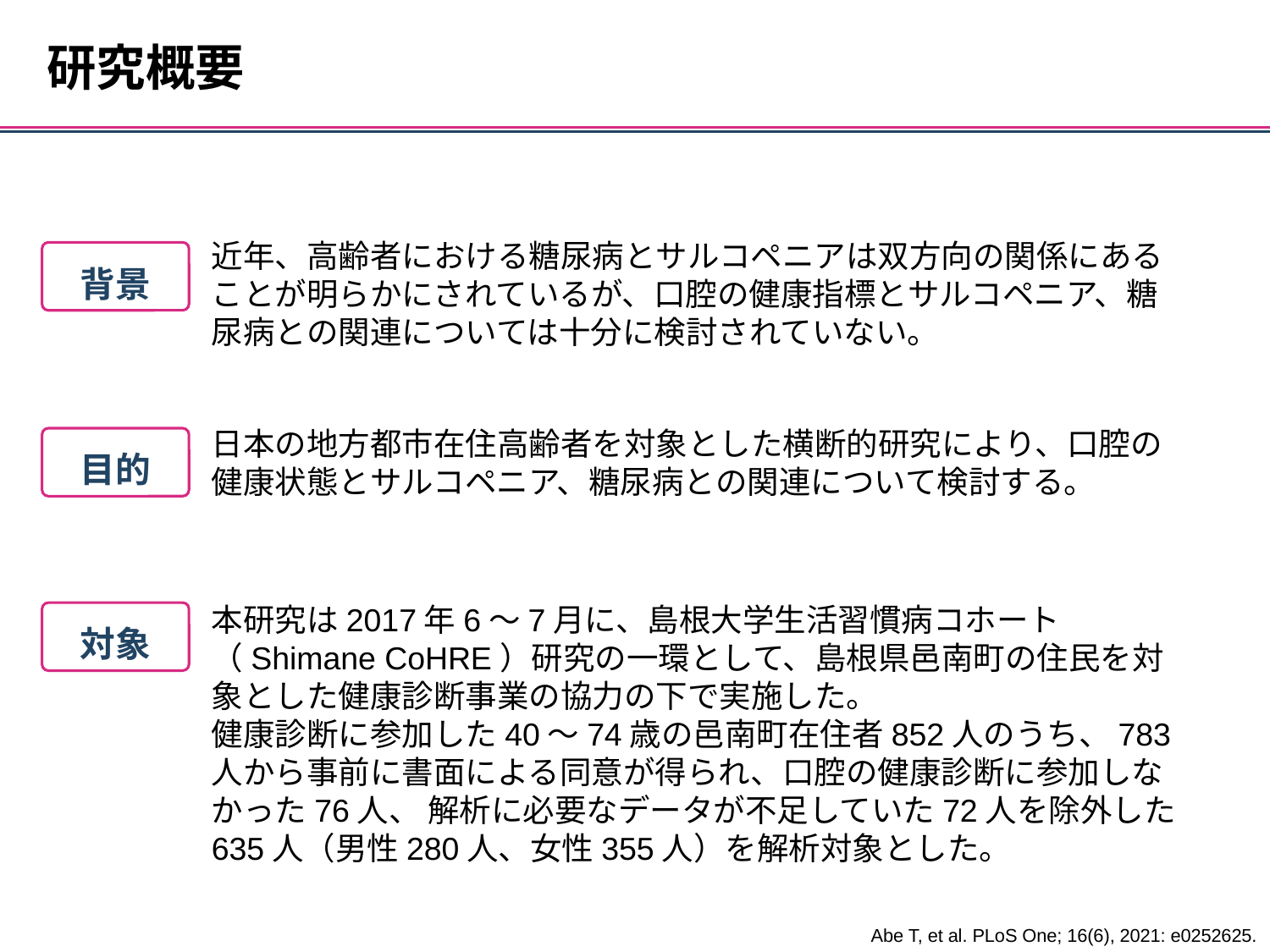

研究概要
近年、高齢者における糖尿病とサルコペニアは双方向の関係にあることが明らかにされているが、口腔の健康指標とサルコペニア、糖尿病との関連については十分に検討されていない。

背景
日本の地方都市在住高齢者を対象とした横断的研究により、口腔の健康状態とサルコペニア、糖尿病との関連について検討する。

目的
本研究は2017年6～7月に、島根大学生活習慣病コホート（Shimane CoHRE）研究の一環として、島根県邑南町の住民を対象とした健康診断事業の協力の下で実施した。
健康診断に参加した40～74歳の邑南町在住者852人のうち、783人から事前に書面による同意が得られ、口腔の健康診断に参加しなかった76人、 解析に必要なデータが不足していた72人を除外した635人（男性280人、女性355人）を解析対象とした。

対象
Abe T, et al. PLoS One; 16(6), 2021: e0252625.